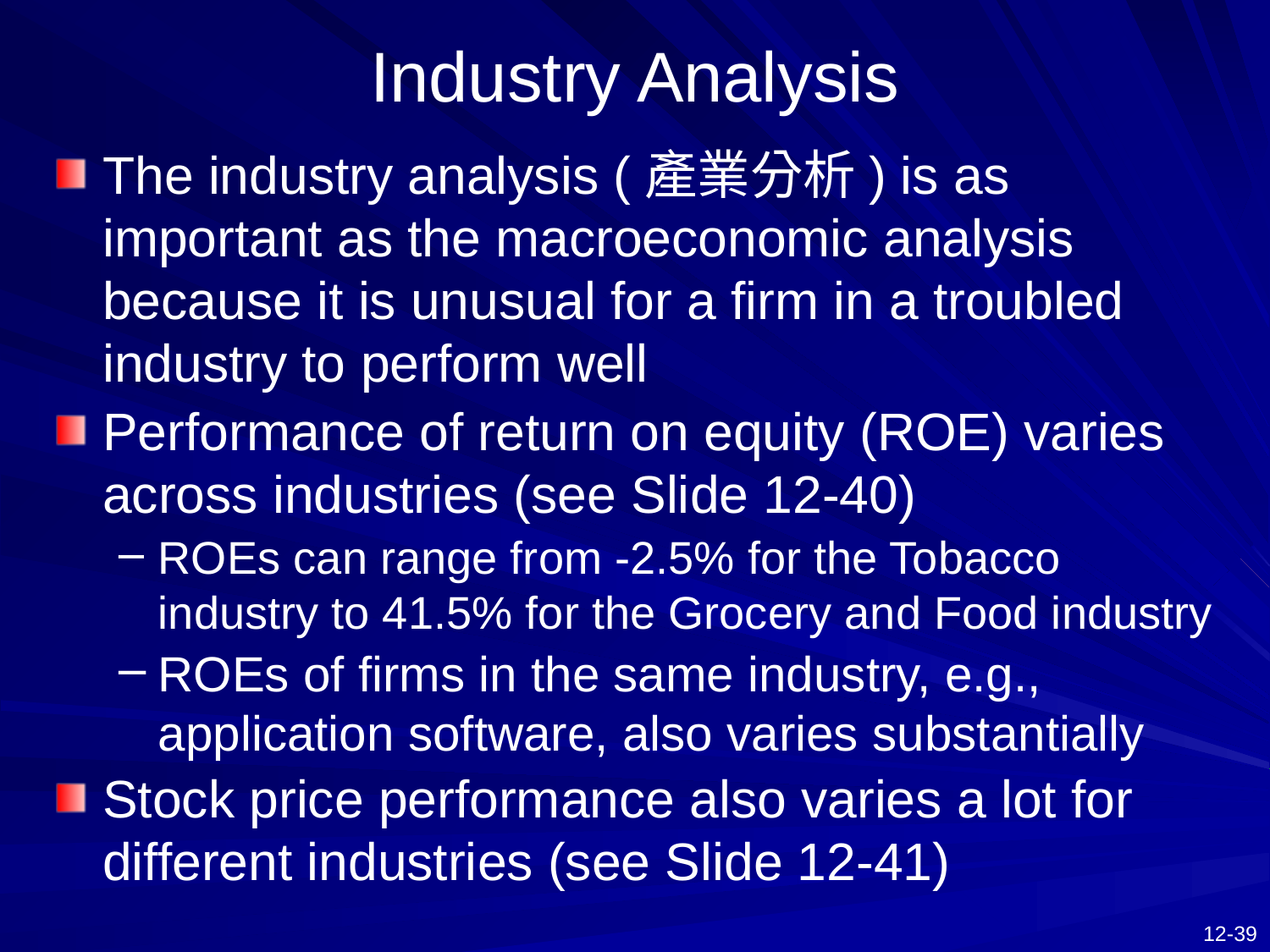

# Industry Analysis
The industry analysis (產業分析) is as important as the macroeconomic analysis because it is unusual for a firm in a troubled industry to perform well
Performance of return on equity (ROE) varies across industries (see Slide 12-40)
ROEs can range from -2.5% for the Tobacco industry to 41.5% for the Grocery and Food industry
ROEs of firms in the same industry, e.g., application software, also varies substantially
Stock price performance also varies a lot for different industries (see Slide 12-41)